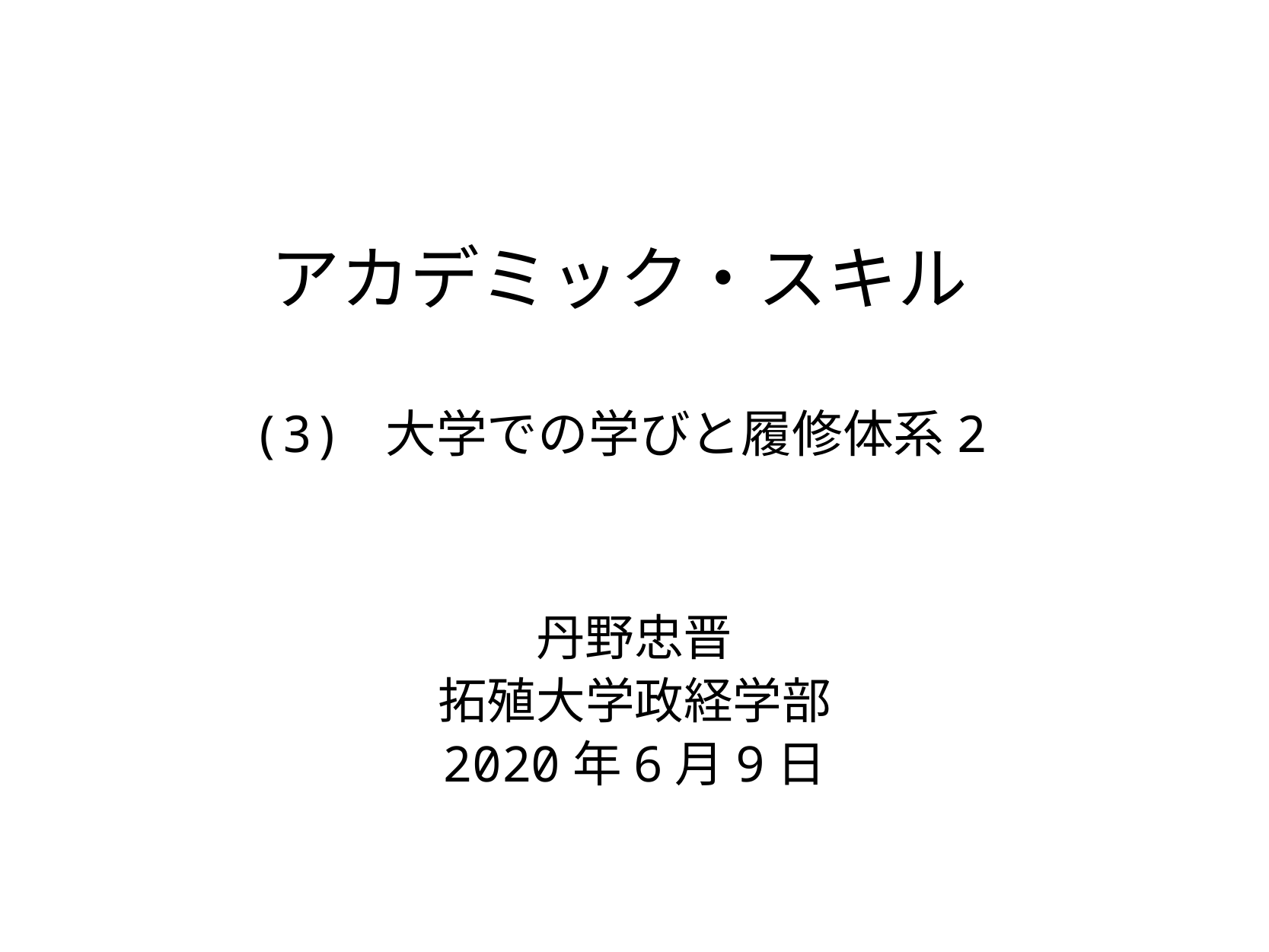

# アカデミック・スキル (3) 大学での学びと履修体系2

丹野忠晋
拓殖大学政経学部
2020年6月9日